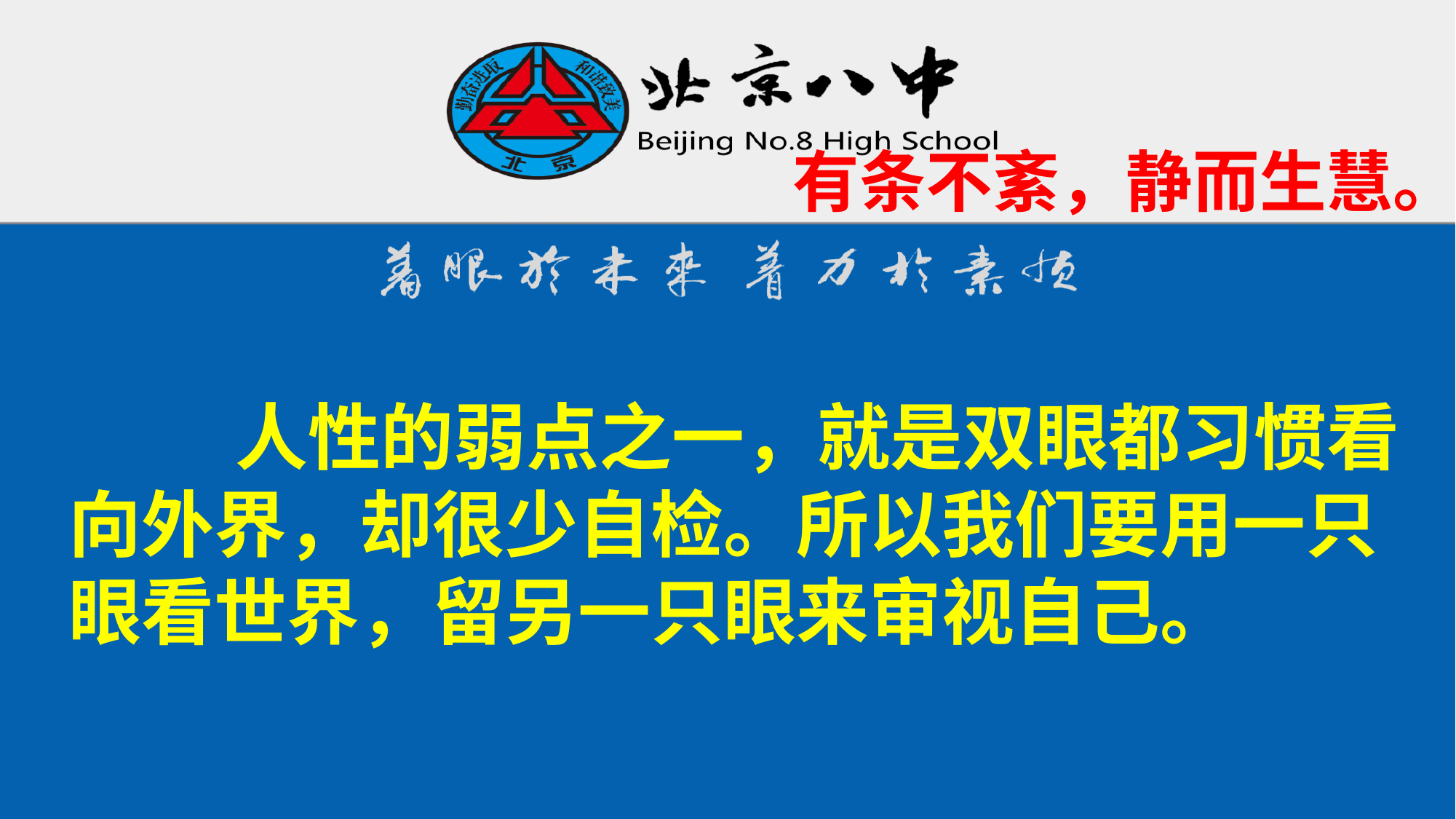

有条不紊，静而生慧。
         人性的弱点之一，就是双眼都习惯看向外界，却很少自检。所以我们要用一只眼看世界，留另一只眼来审视自己。